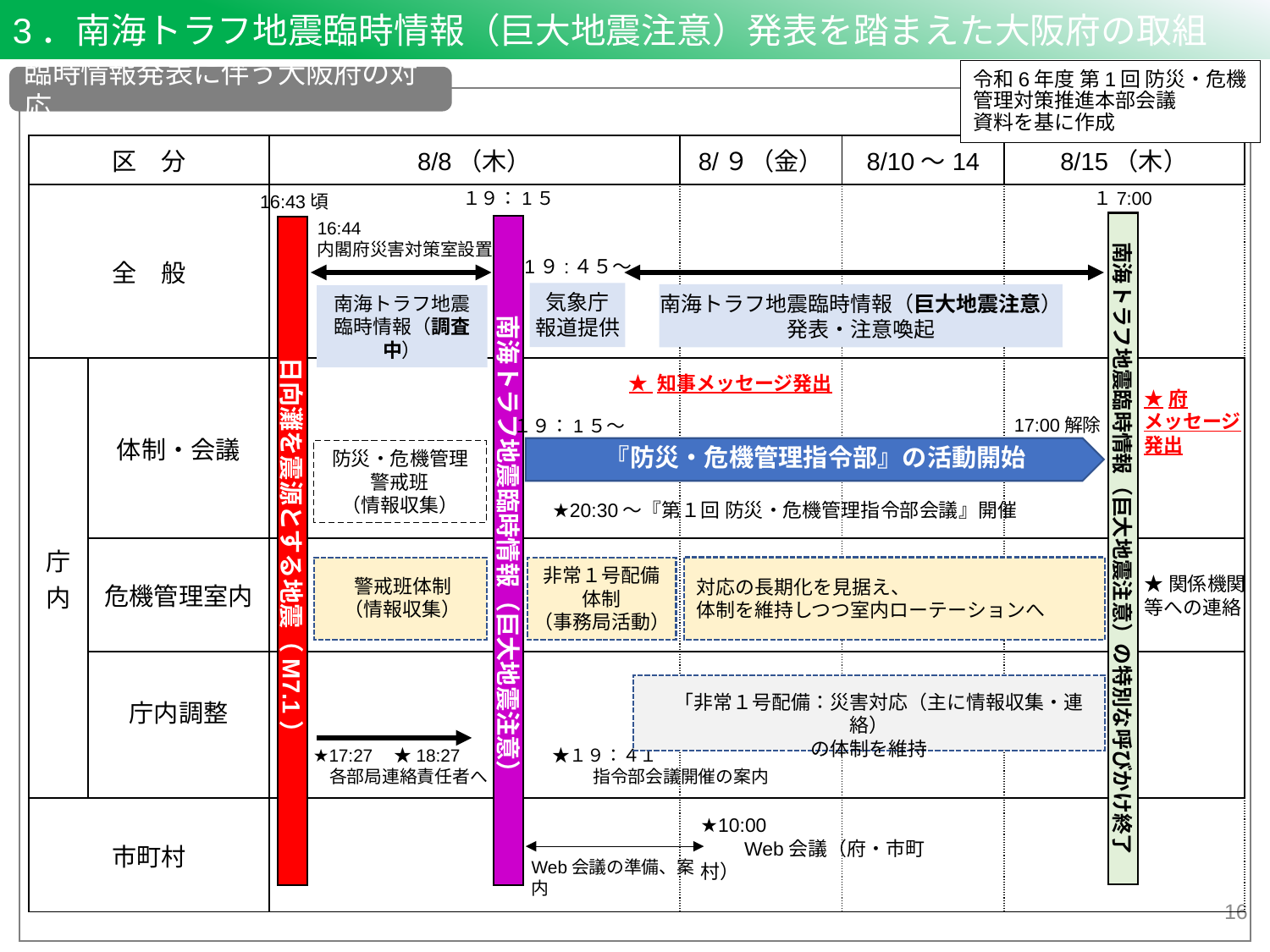

3．南海トラフ地震臨時情報（巨大地震注意）発表を踏まえた大阪府の取組
令和6年度 第1回 防災・危機
管理対策推進本部会議
資料を基に作成
臨時情報発表に伴う大阪府の対応

| 区　分 |  | 8/8（木） | 8/９（金） | 8/10～14 | 8/15（木） |
| --- | --- | --- | --- | --- | --- |
| 全　般 |  |  |  |  |  |
| 庁内 | 体制・会議 |  |  |  |  |
|  | 危機管理室内 |  |  |  |  |
|  | 庁内調整 |  |  |  |  |
| 市町村 |  |  |  |  |  |
１９：1５
１7:00
16:43頃
16:44
内閣府災害対策室設置
南海トラフ地震臨時情報（巨大地震注意）の特別な呼びかけ終了

南海トラフ地震臨時情報（巨大地震注意）

日向灘を震源とする地震（M7.1）

1９:４５～
気象庁
報道提供
南海トラフ地震臨時情報（巨大地震注意）
発表・注意喚起
南海トラフ地震
臨時情報（調査中）
★ 知事メッセージ発出
★府
メッセージ
発出

★関係機関
等への連絡
17:00解除
１９：1５～
『防災・危機管理指令部』の活動開始

防災・危機管理
警戒班
（情報収集）
★20:30～『第１回 防災・危機管理指令部会議』開催
非常１号配備
体制
（事務局活動）

警戒班体制
（情報収集）
対応の長期化を見据え、
体制を維持しつつ室内ローテーションへ

　「非常１号配備：災害対応（主に情報収集・連絡）
の体制を維持
★17:27　★18:27　　　　　★１９：４１
   各部局連絡責任者へ　　　　　　指令部会議開催の案内
★10:00
　　Web会議（府・市町村）
Web会議の準備、案内
16